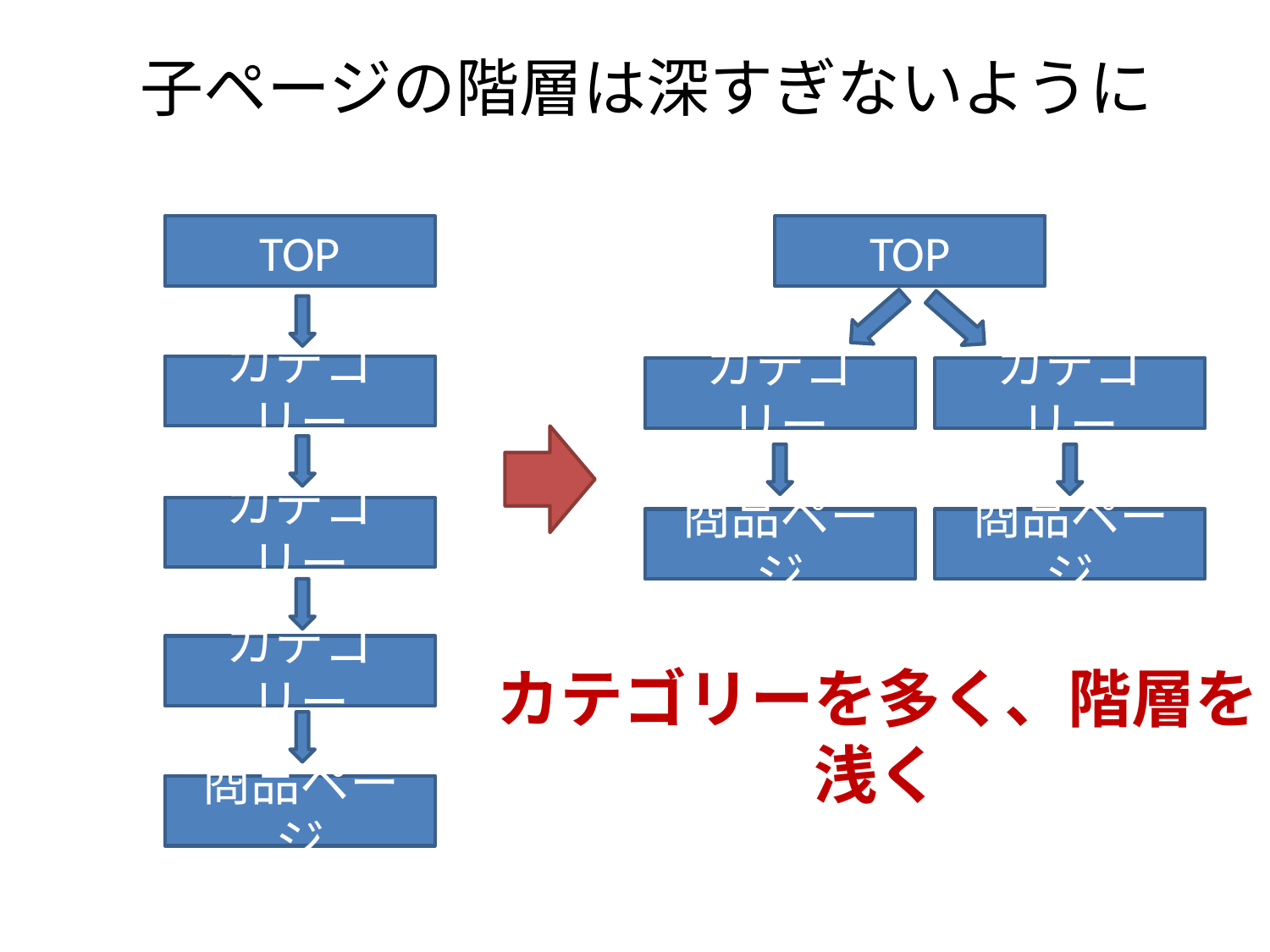

# 子ページの階層は深すぎないように
TOP
TOP

カテゴリー
カテゴリー
カテゴリー

カテゴリー
商品ページ
商品ページ

カテゴリー
カテゴリーを多く、階層を浅く

商品ページ